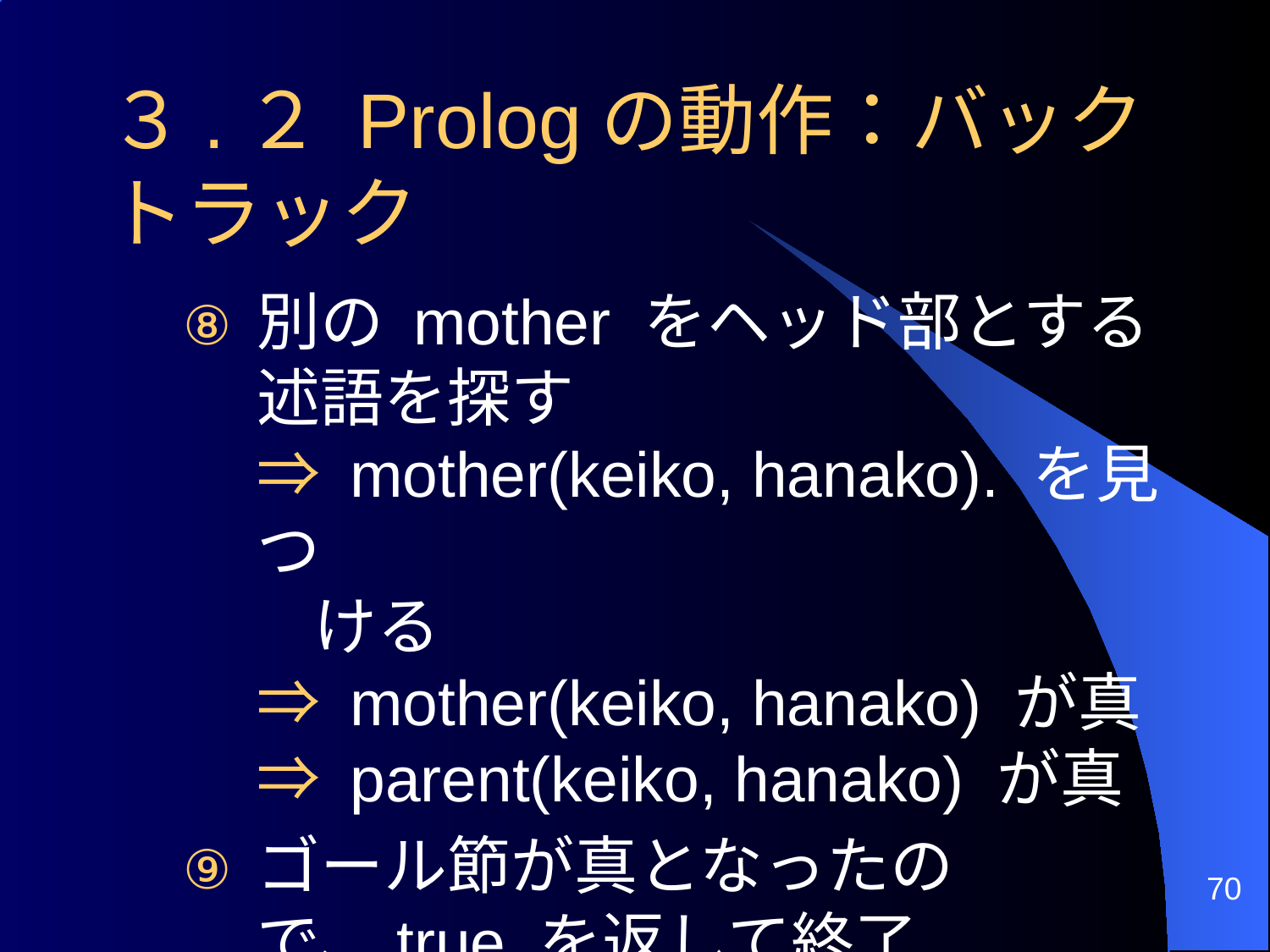

# ３.２ Prologの動作：バックトラック
別の mother をヘッド部とする述語を探す
⇒ mother(keiko, hanako). を見つ
    ける
⇒ mother(keiko, hanako) が真
⇒ parent(keiko, hanako) が真
ゴール節が真となったので、true.を返して終了

70